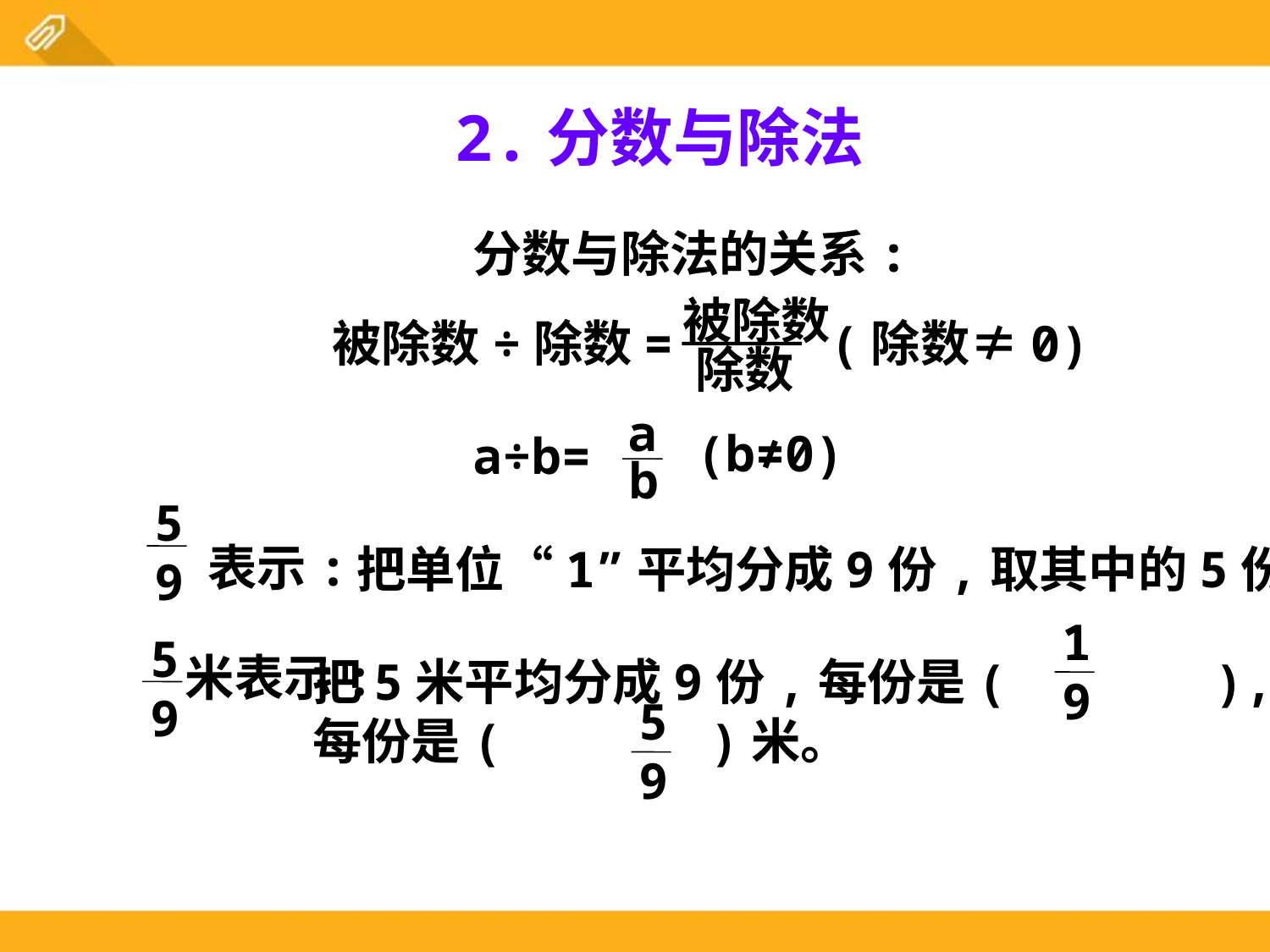

2.分数与除法
分数与除法的关系:
被除数
除数

被除数÷除数=
(除数≠0)
a
b

(b≠0)
a÷b=
5
9

       表示:
5
9

米表示:
把单位“1”平均分成9份,取其中的5份。
1
9

把5米平均分成9份,每份是(       ),
每份是(       )米。
5
9